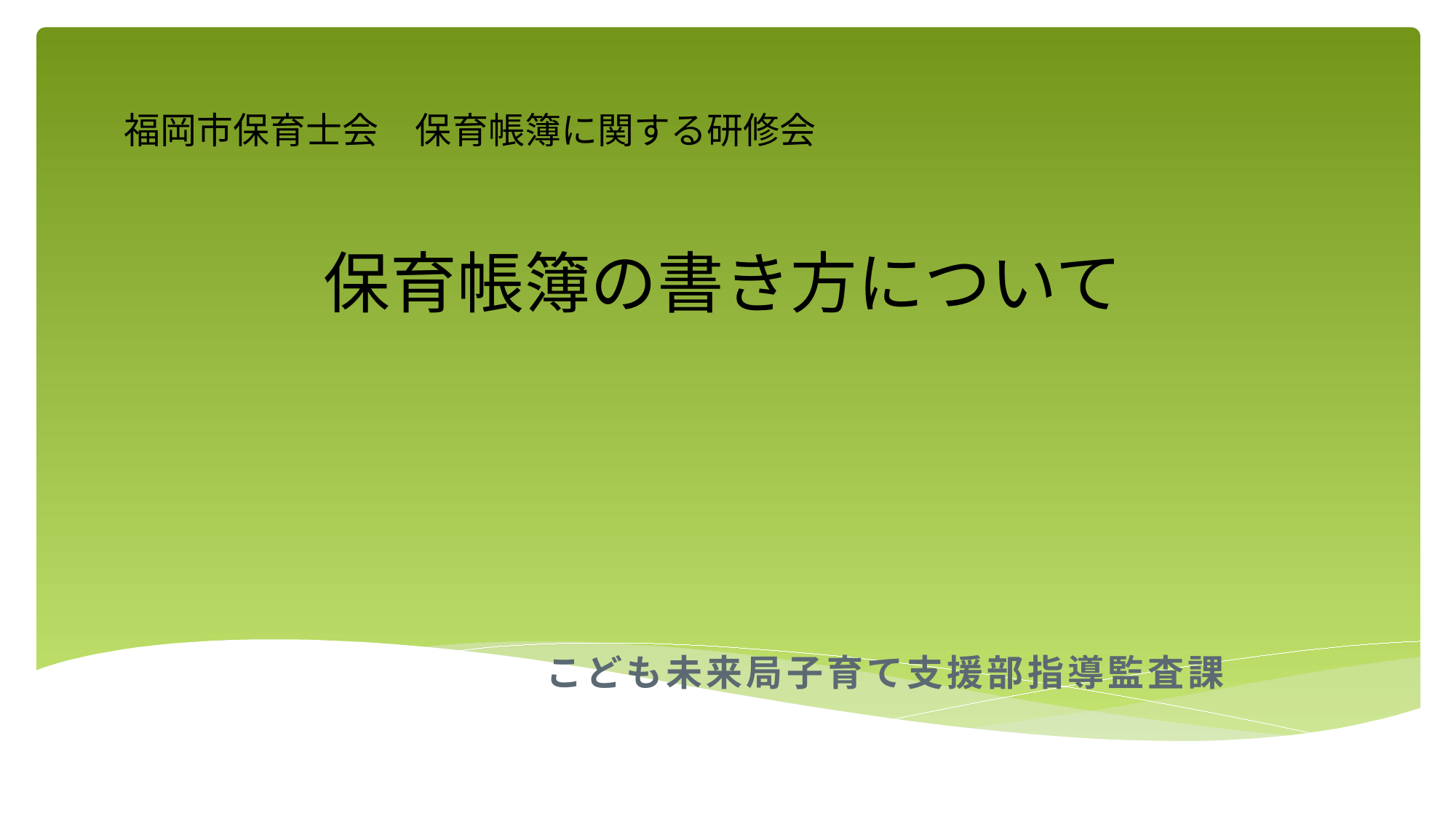

福岡市保育士会　保育帳簿に関する研修会
# 保育帳簿の書き方について
こども未来局子育て支援部指導監査課